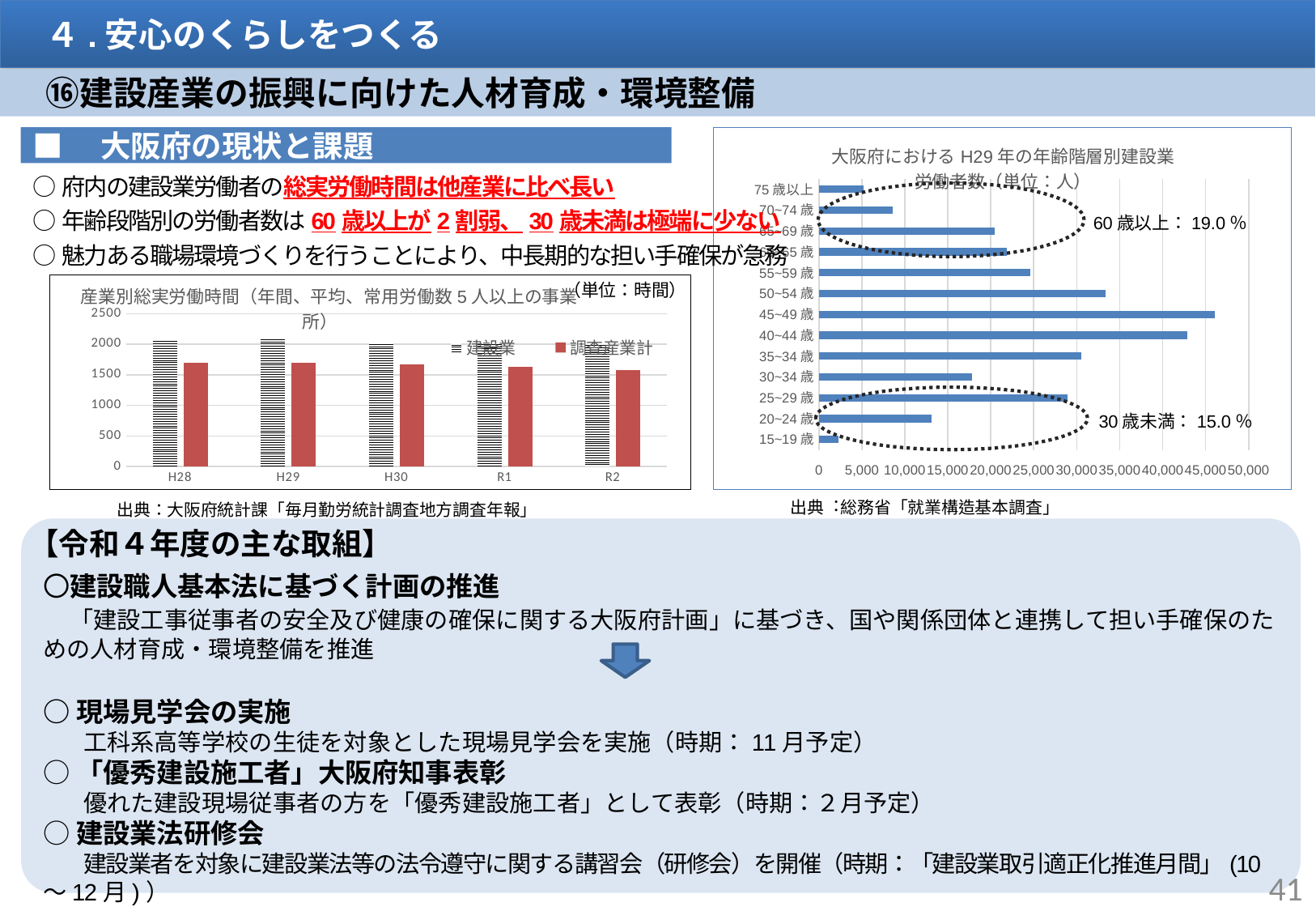

４.安心のくらしをつくる
　⑯建設産業の振興に向けた人材育成・環境整備
■　大阪府の現状と課題

### Chart: 大阪府におけるH29年の年齢階層別建設業
労働者数（単位：人）

| Category | 系列 1 |
|---|---|
| 15~19歳 | 2300.0 |
| 20~24歳 | 13100.0 |
| 25~29歳 | 28900.0 |
| 30~34歳 | 17800.0 |
| 35~34歳 | 30500.0 |
| 40~44歳 | 42900.0 |
| 45~49歳 | 46100.0 |
| 50~54歳 | 33400.0 |
| 55~59歳 | 24600.0 |
| 60~65歳 | 21900.0 |
| 65~69歳 | 20500.0 |
| 70~74歳 | 8600.0 |
| 75歳以上 | 5200.0 |
○府内の建設業労働者の総実労働時間は他産業に比べ長い
○年齢段階別の労働者数は60歳以上が2割弱、30歳未満は極端に少ない
○魅力ある職場環境づくりを行うことにより、中長期的な担い手確保が急務

60歳以上：19.0％

### Chart: 産業別総実労働時間（年間、平均、常用労働数5人以上の事業所）

| Category | 建設業 | 調査産業計 |
|---|---|---|
| H28 | 2082.0 | 1702.0 |
| H29 | 2119.0 | 1692.0 |
| H30 | 2039.0 | 1672.0 |
| R1 | 2039.0 | 1637.0 |
| R2 | 2023.0 | 1579.0 |
（単位：時間）

30歳未満：15.0％
出典︓総務省「就業構造基本調査」
出典：大阪府統計課「毎月勤労統計調査地方調査年報」

【令和４年度の主な取組】

〇建設職人基本法に基づく計画の推進
　「建設工事従事者の安全及び健康の確保に関する大阪府計画」に基づき、国や関係団体と連携して担い手確保のための人材育成・環境整備を推進

○現場見学会の実施
　　工科系高等学校の生徒を対象とした現場見学会を実施（時期：11月予定）
○「優秀建設施工者」大阪府知事表彰
　　優れた建設現場従事者の方を「優秀建設施工者」として表彰（時期：２月予定）
○建設業法研修会
　　建設業者を対象に建設業法等の法令遵守に関する講習会（研修会）を開催（時期：「建設業取引適正化推進月間」(10～12月)）

41